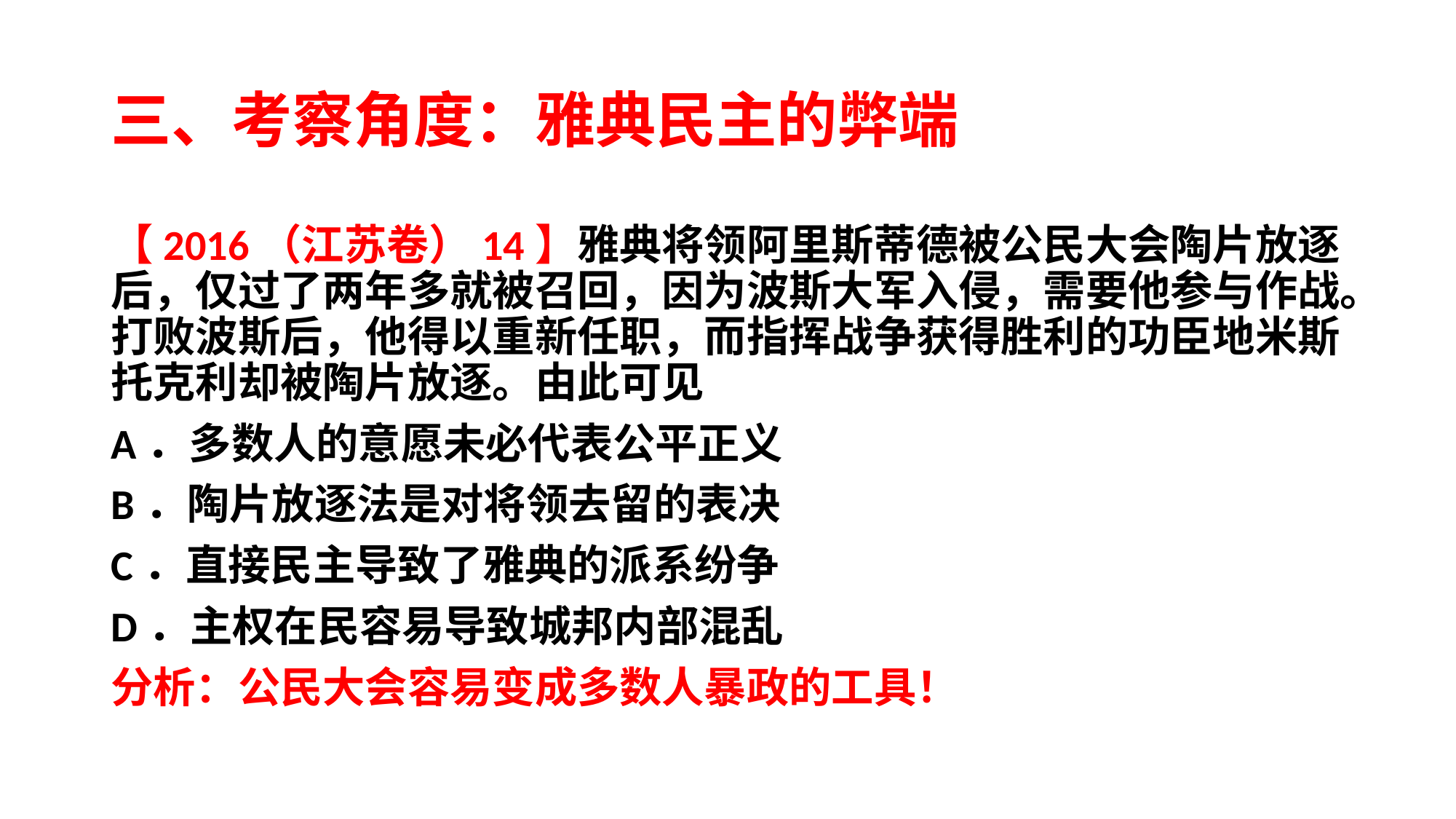

# 三、考察角度：雅典民主的弊端
【2016（江苏卷）14】雅典将领阿里斯蒂德被公民大会陶片放逐后，仅过了两年多就被召回，因为波斯大军入侵，需要他参与作战。打败波斯后，他得以重新任职，而指挥战争获得胜利的功臣地米斯托克利却被陶片放逐。由此可见
A．多数人的意愿未必代表公平正义
B．陶片放逐法是对将领去留的表决
C．直接民主导致了雅典的派系纷争
D．主权在民容易导致城邦内部混乱
分析：公民大会容易变成多数人暴政的工具！